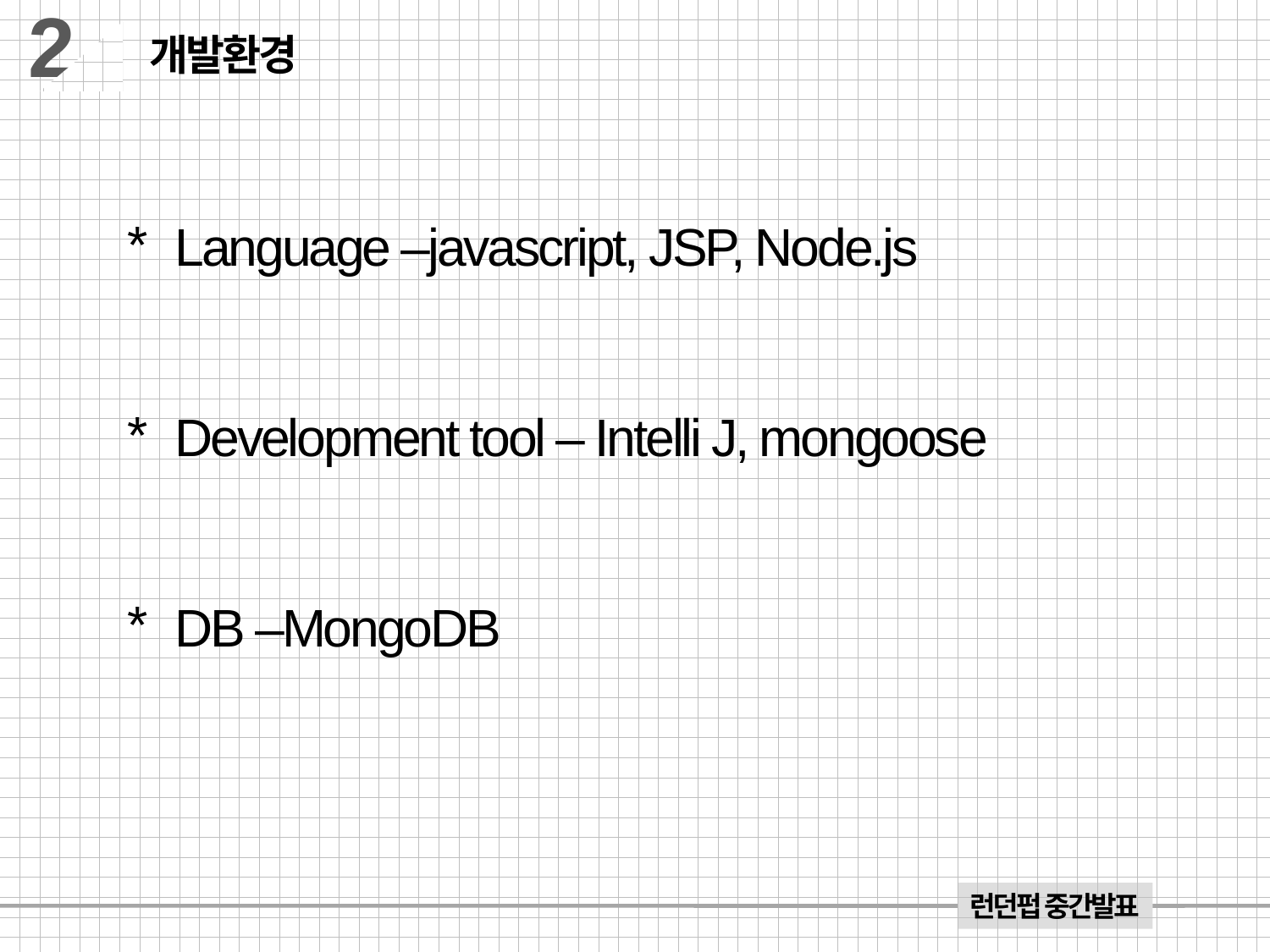

2

개발환경
Language –javascript, JSP, Node.js

Development tool – Intelli J, mongoose

DB –MongoDB

런던펍 중간발표